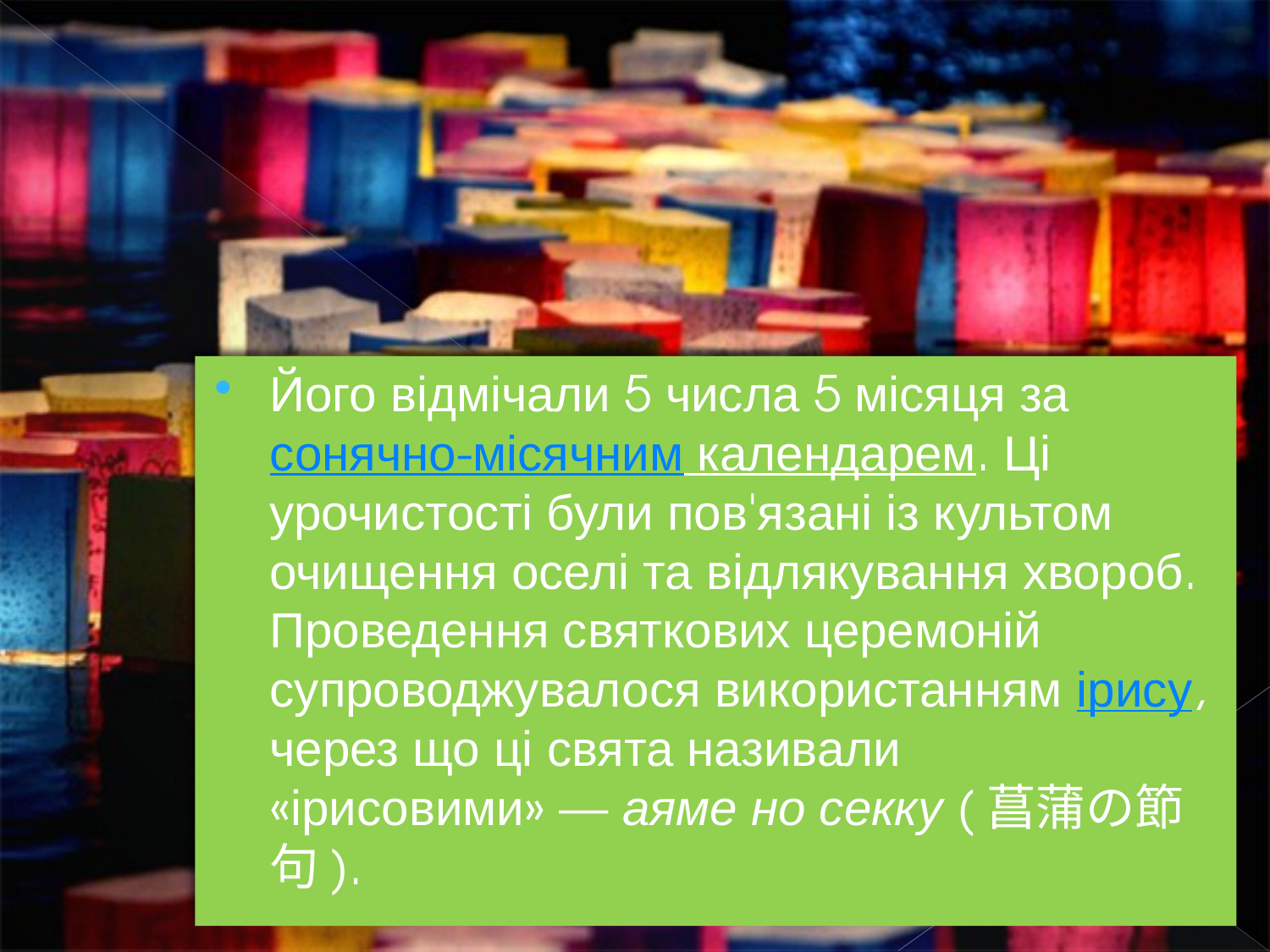

Його відмічали 5 числа 5 місяця за сонячно-місячним календарем. Ці урочистості були пов'язані із культом очищення оселі та відлякування хвороб. Проведення святкових церемоній супроводжувалося використанням ірису, через що ці свята називали «ірисовими» — аяме но секку (菖蒲の節句).